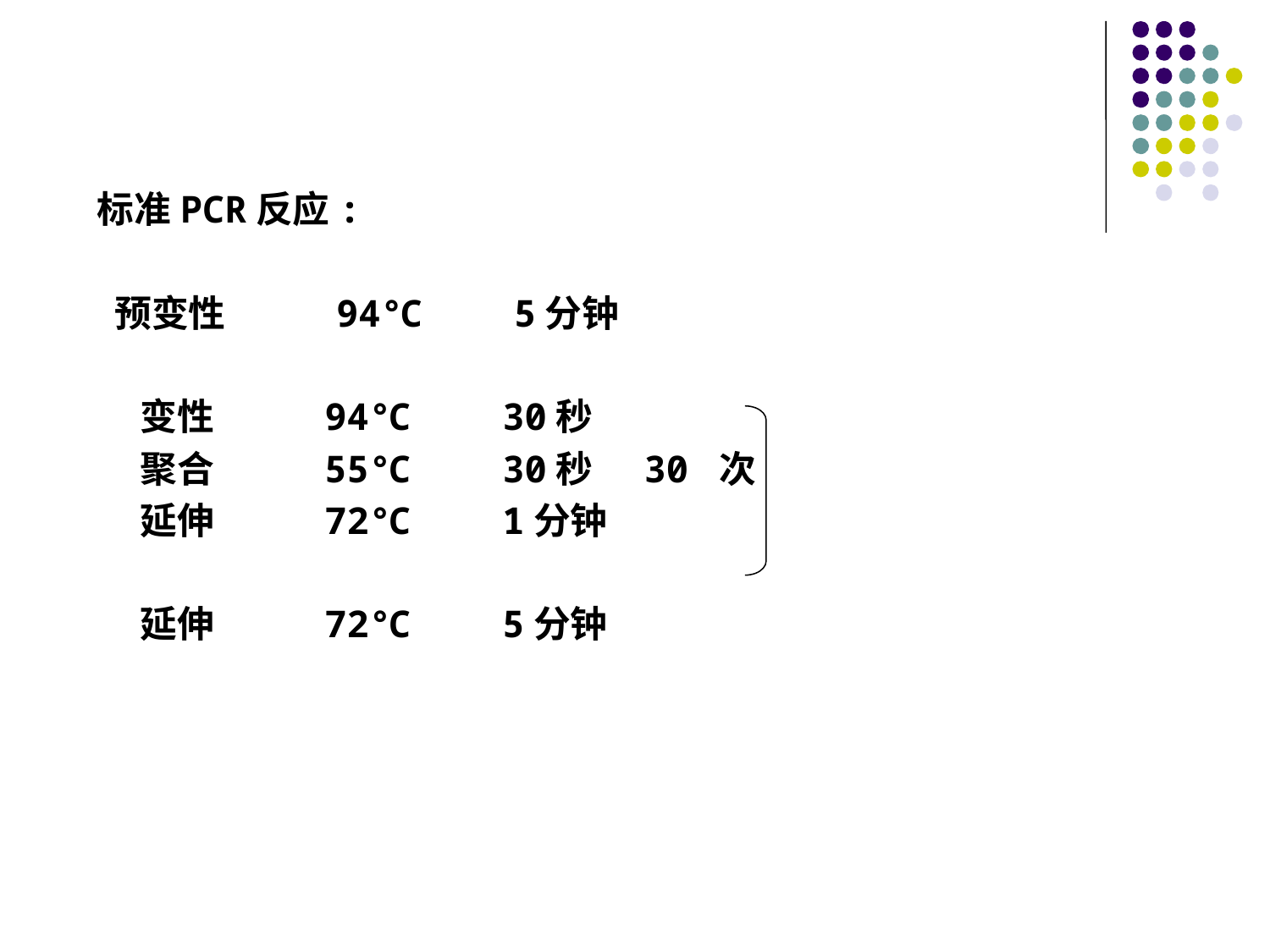

标准PCR反应:

 预变性            94℃    5分钟

    变性            94℃    30秒
    聚合            55℃    30秒     30 次
    延伸            72℃    1分钟

    延伸            72℃    5分钟